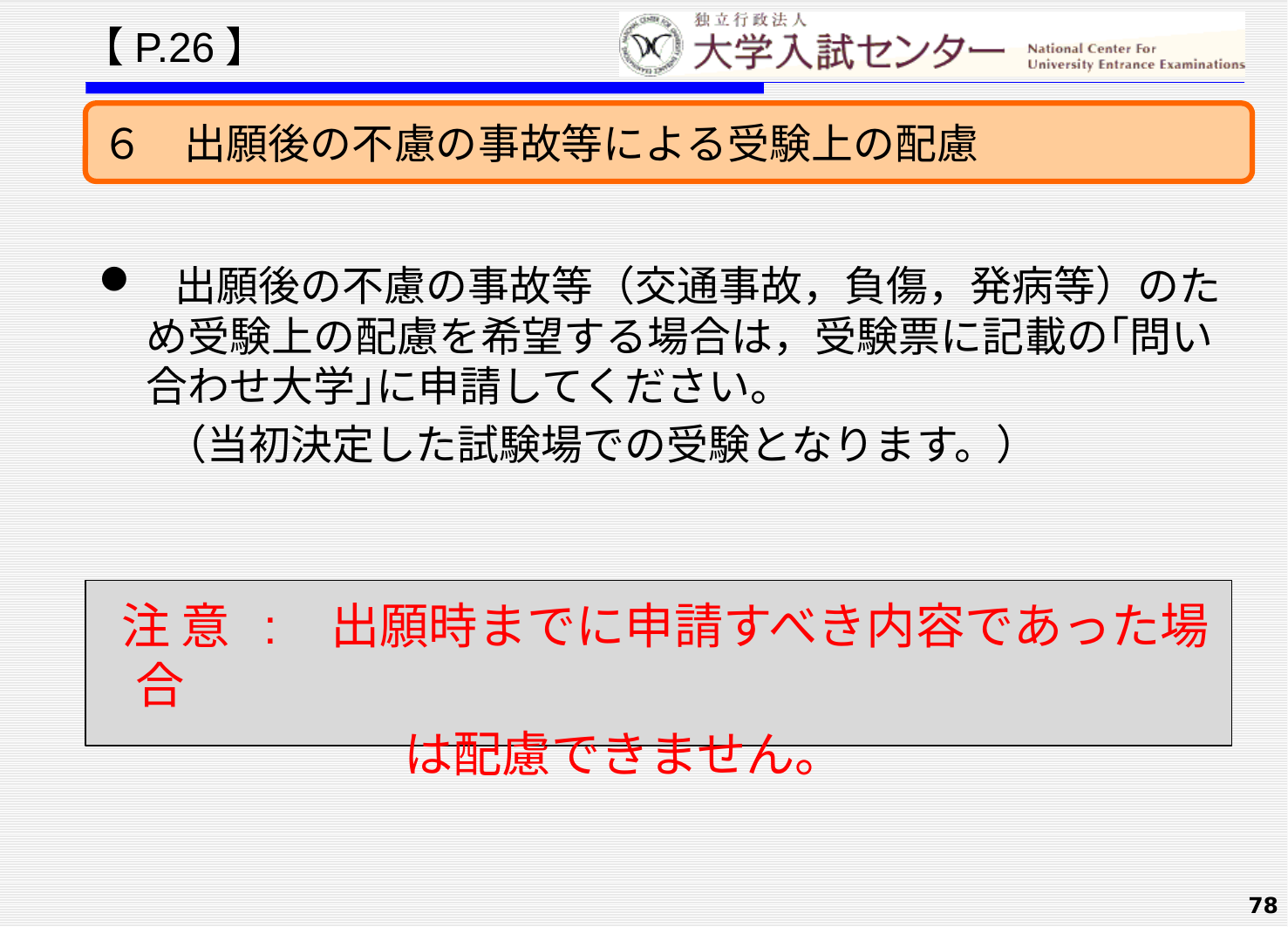

【P.26】
６　出願後の不慮の事故等による受験上の配慮

  出願後の不慮の事故等（交通事故，負傷，発病等）のため受験上の配慮を希望する場合は，受験票に記載の｢問い合わせ大学｣に申請してください。
      （当初決定した試験場での受験となります。）

 注 意  :   出願時までに申請すべき内容であった場合
　　　　　　 は配慮できません。

78